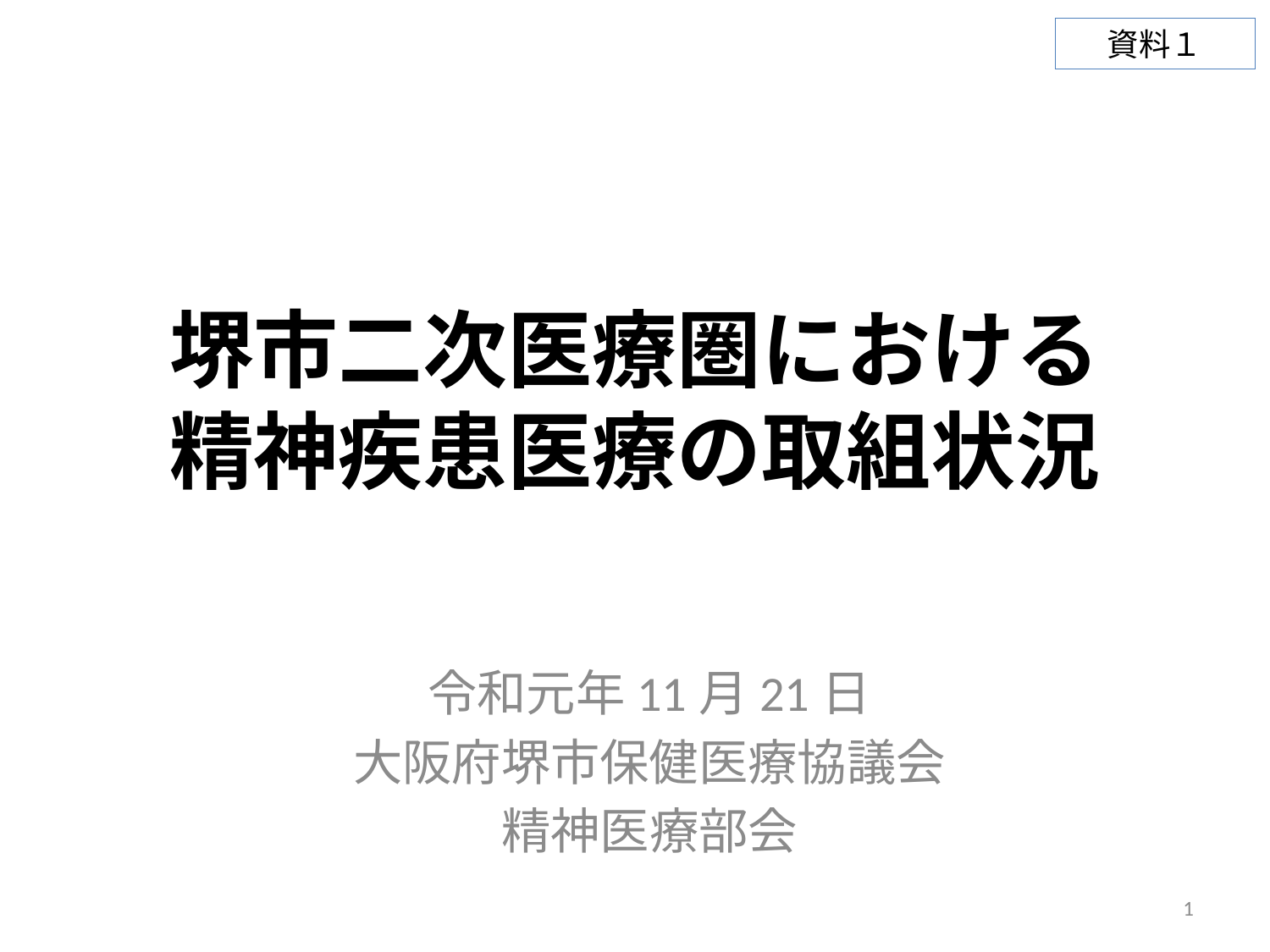

資料１
# 堺市二次医療圏における 精神疾患医療の取組状況
令和元年11月21日
大阪府堺市保健医療協議会
精神医療部会
1